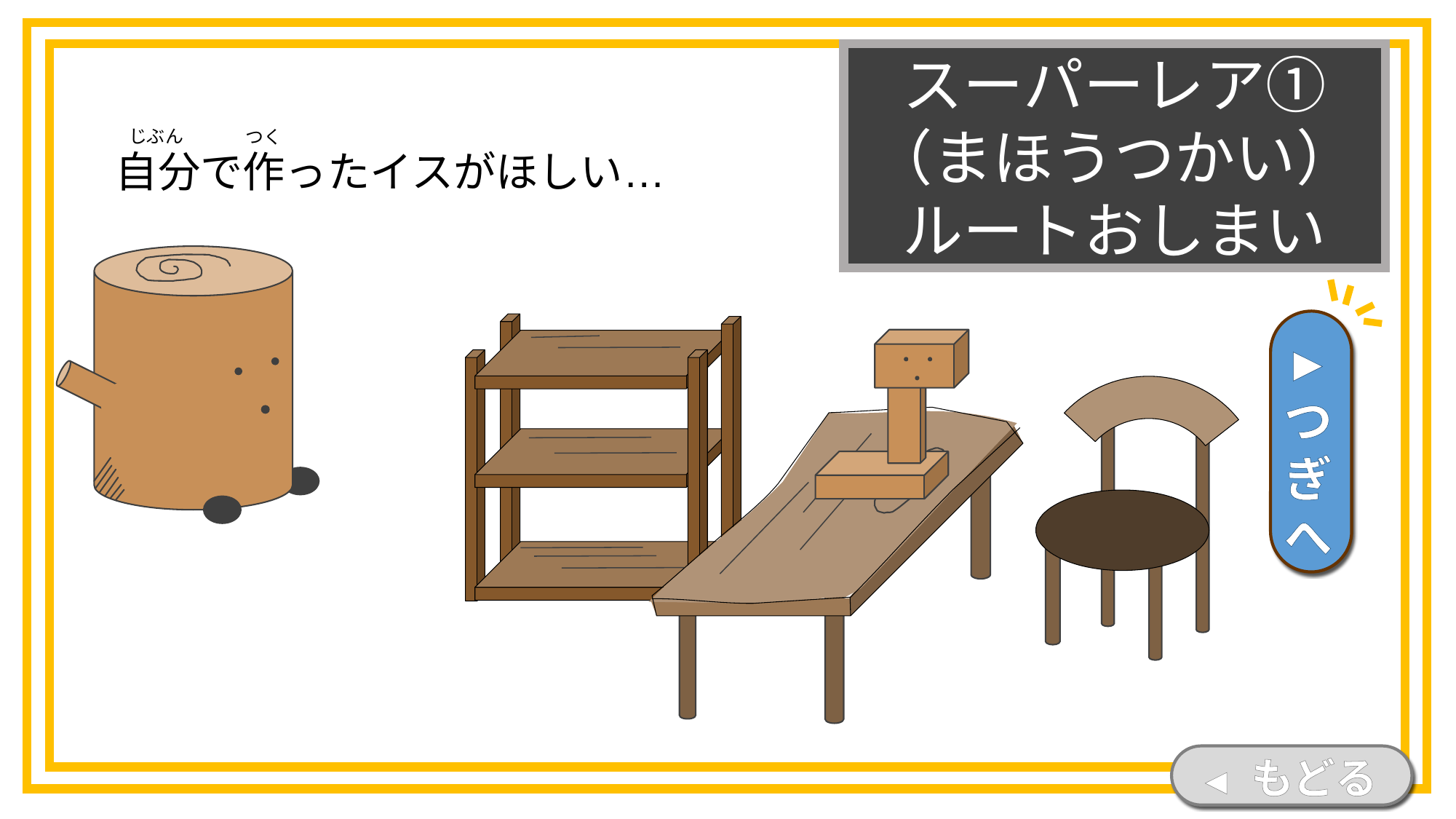

スーパーレア①
（まほうつかい）
ルートおしまい
じぶん
つく
自分で作ったイスがほしい…

►つぎへ

◄ もどる